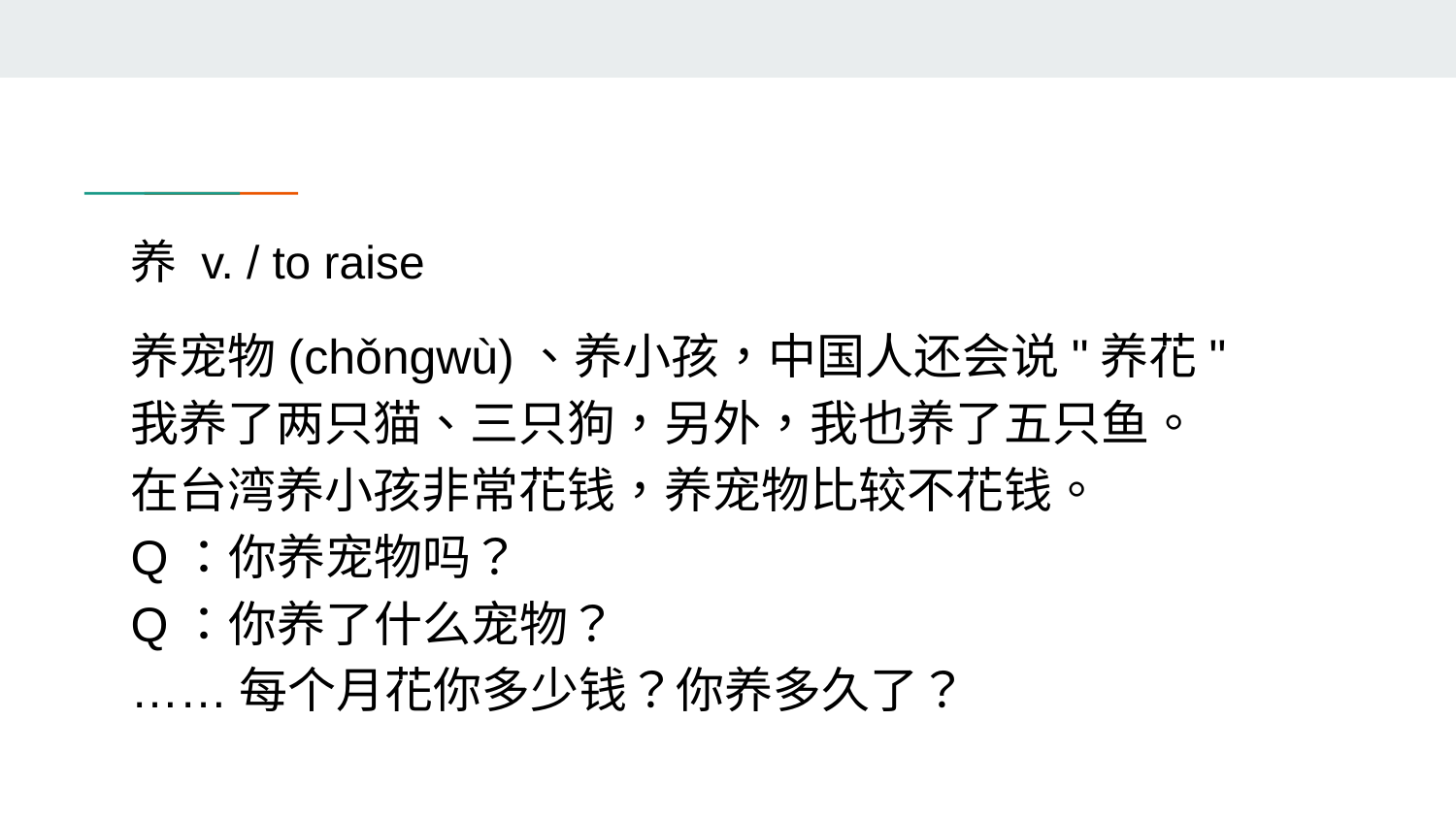

# 养 v. / to raise
养宠物(chǒngwù)、养小孩，中国人还会说"养花"
我养了两只猫、三只狗，另外，我也养了五只鱼。
在台湾养小孩非常花钱，养宠物比较不花钱。
Q：你养宠物吗？
Q：你养了什么宠物？
……每个月花你多少钱？你养多久了？